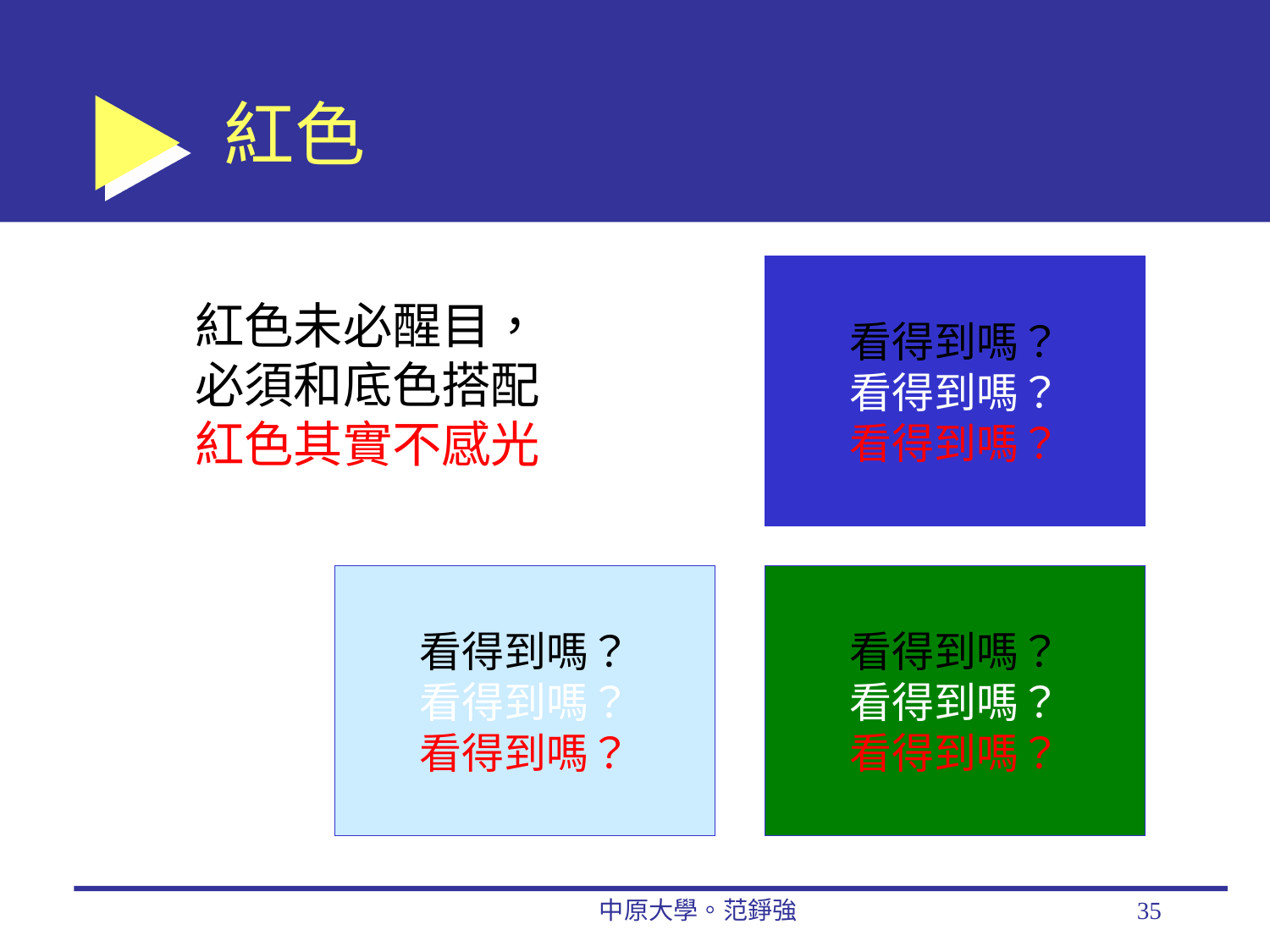

# 紅色
看得到嗎？
看得到嗎？
看得到嗎？
紅色未必醒目，
必須和底色搭配
紅色其實不感光
看得到嗎？
看得到嗎？
看得到嗎？
看得到嗎？
看得到嗎？
看得到嗎？
中原大學。范錚強
35